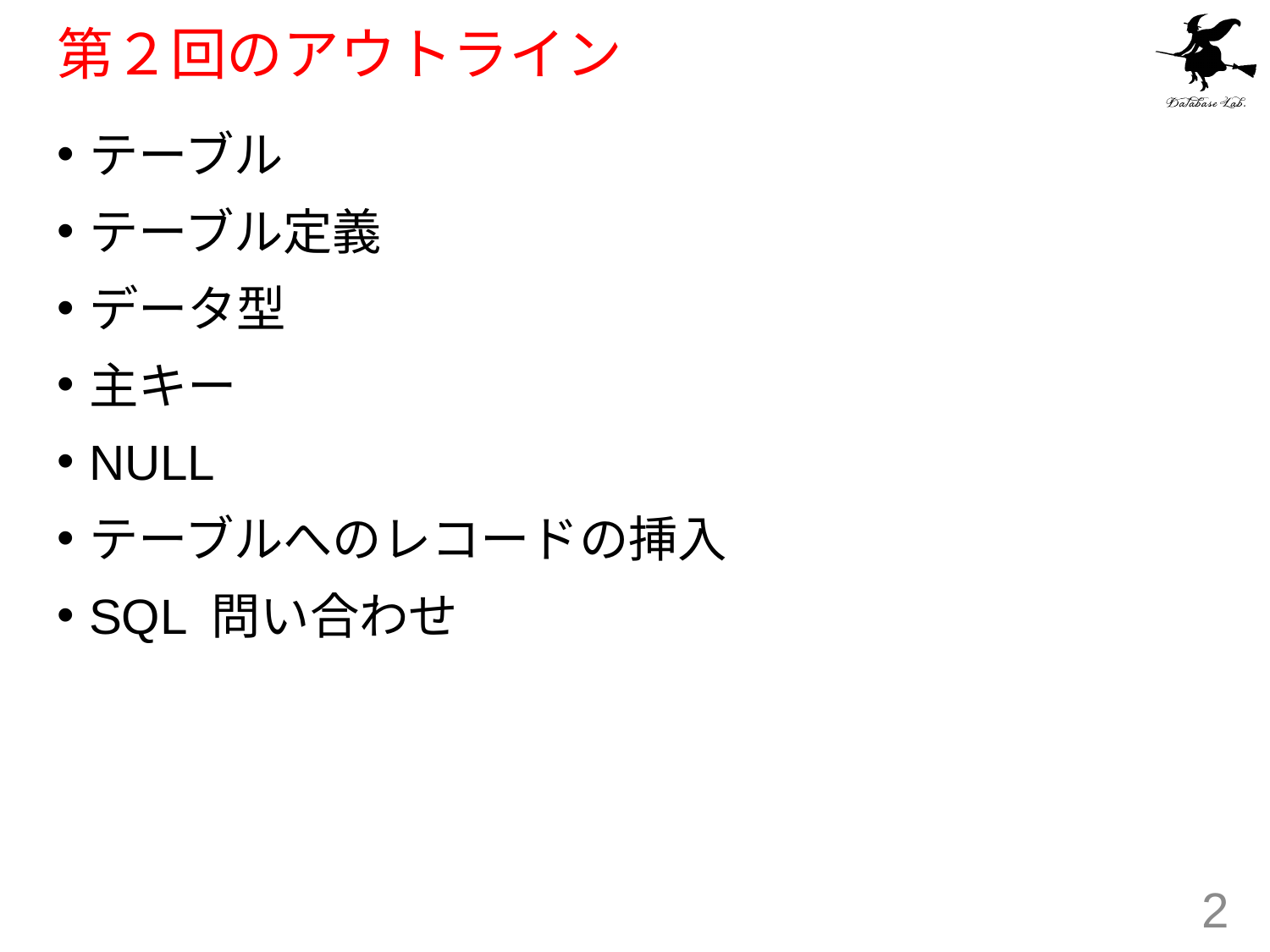

# 第２回のアウトライン
テーブル
テーブル定義
データ型
主キー
NULL
テーブルへのレコードの挿入
SQL 問い合わせ
2